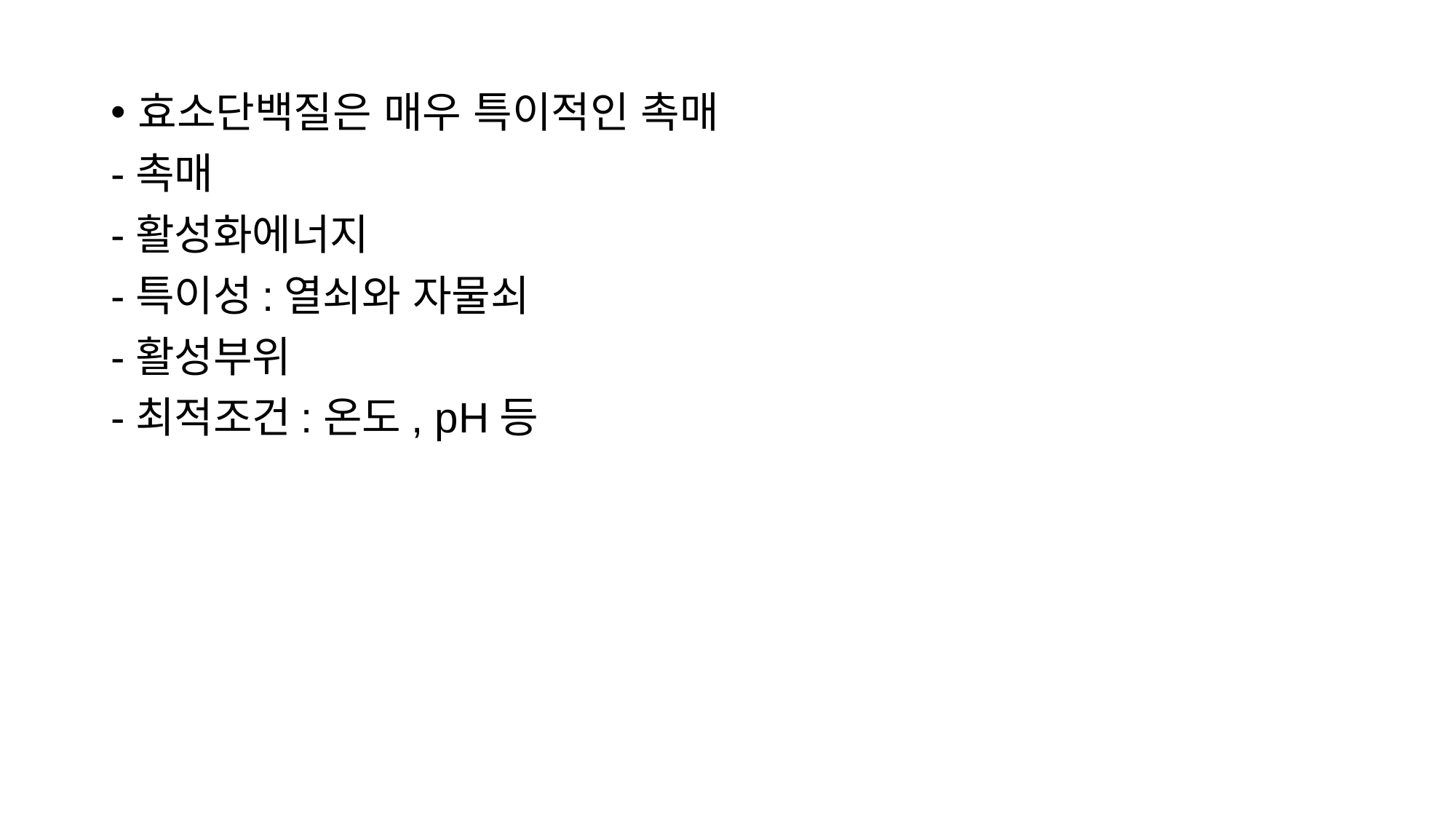

효소단백질은 매우 특이적인 촉매
-촉매
-활성화에너지
-특이성:열쇠와 자물쇠
-활성부위
-최적조건:온도, pH등